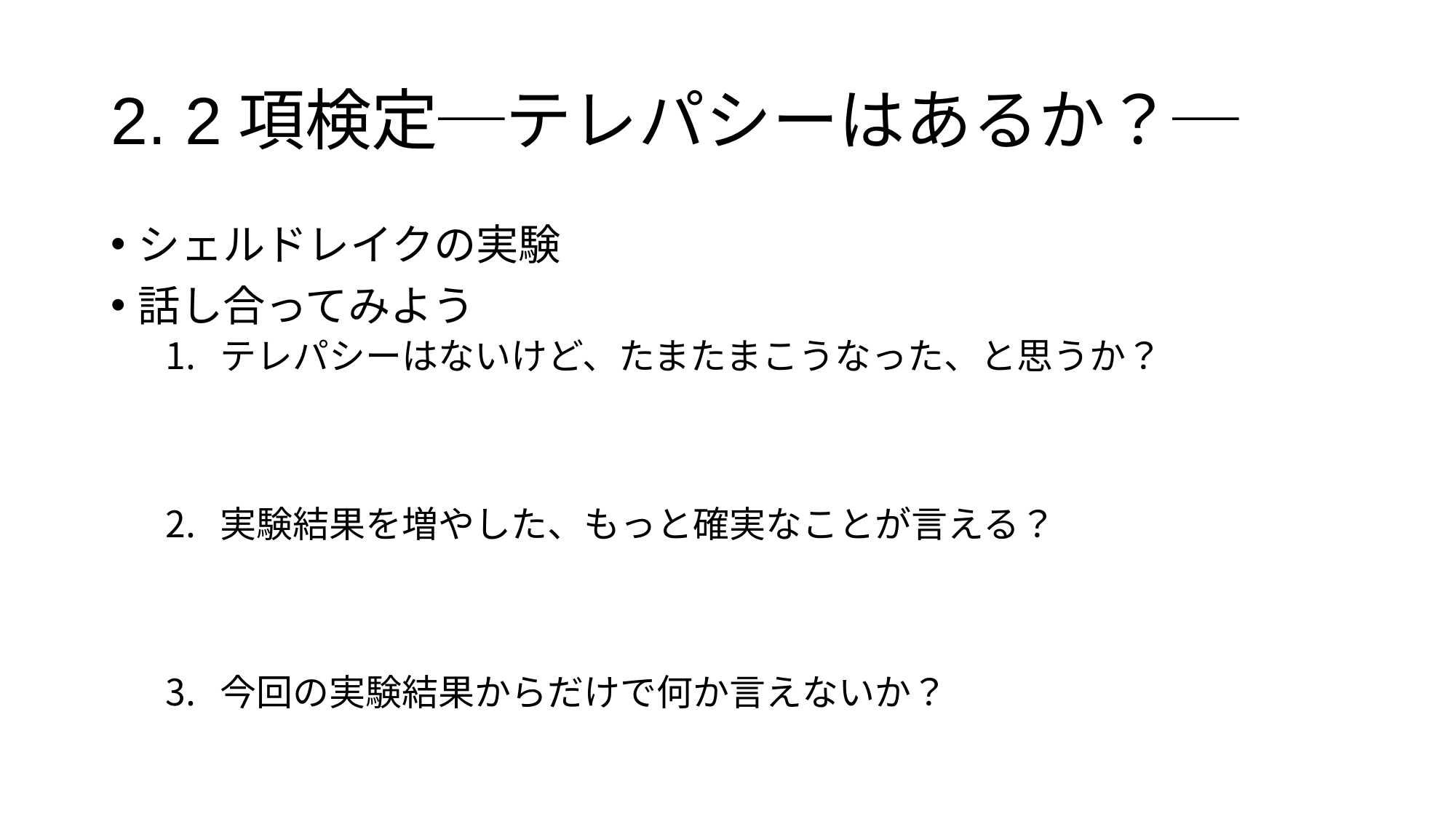

# 2. 2項検定─テレパシーはあるか？─
シェルドレイクの実験
話し合ってみよう
テレパシーはないけど、たまたまこうなった、と思うか？

実験結果を増やした、もっと確実なことが言える？

今回の実験結果からだけで何か言えないか？